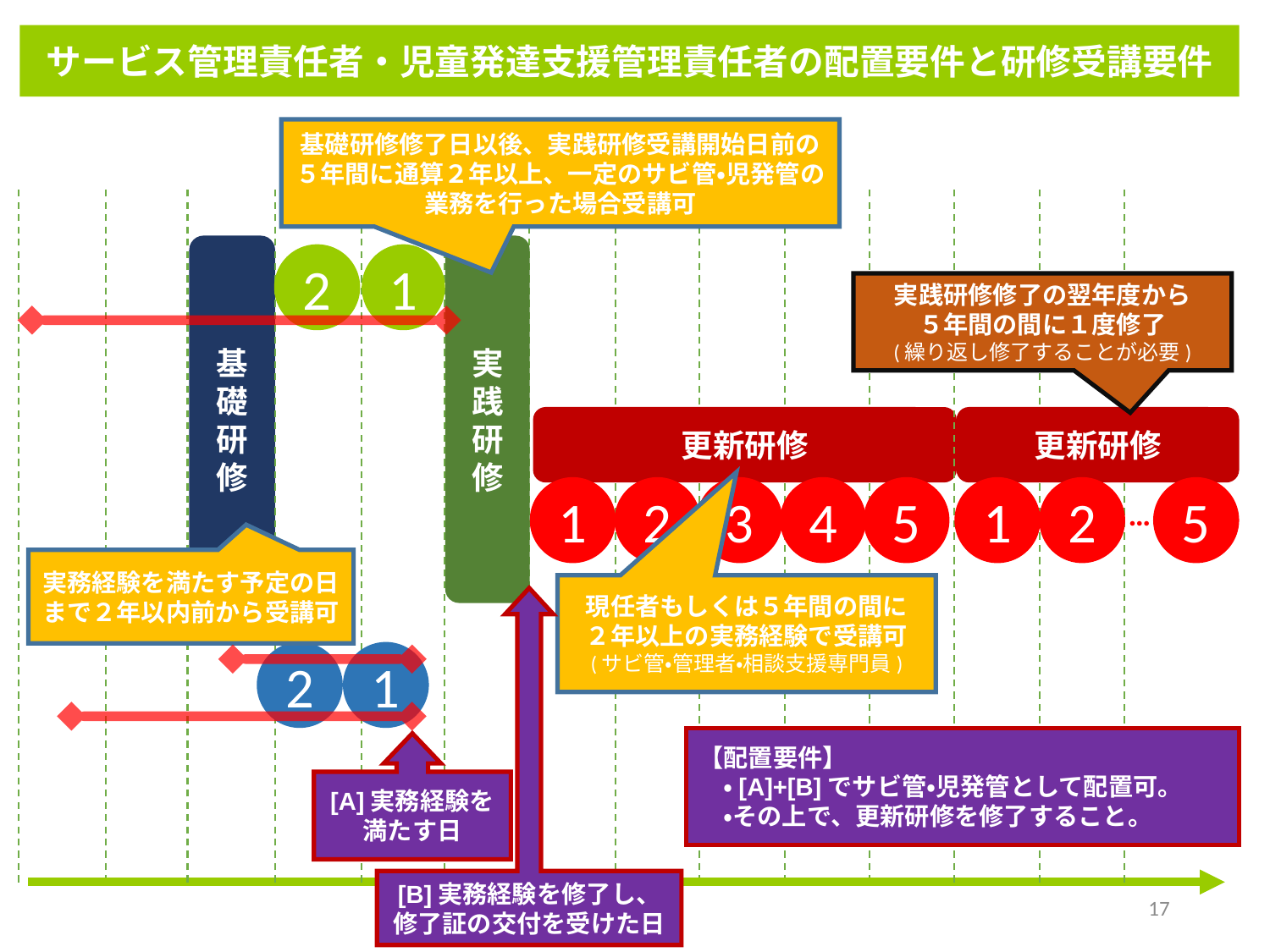

サービス管理責任者・児童発達支援管理責任者の配置要件と研修受講要件
基礎研修修了日以後、実践研修受講開始日前の５年間に通算２年以上、一定のサビ管・児発管の業務を行った場合受講可
基礎研修
実践研修
2
1
実践研修修了の翌年度から
５年間の間に１度修了
(繰り返し修了することが必要)
更新研修
更新研修
1
2
3
4
5
1
2
5
…
実務経験を満たす予定の日まで２年以内前から受講可
現任者もしくは５年間の間に
２年以上の実務経験で受講可
(サビ管・管理者・相談支援専門員)
[B]実務経験を修了し、
修了証の交付を受けた日
2
1
【配置要件】
　・[A]+[B]でサビ管・児発管として配置可。
　・その上で、更新研修を修了すること。
[A]実務経験を
満たす日
17